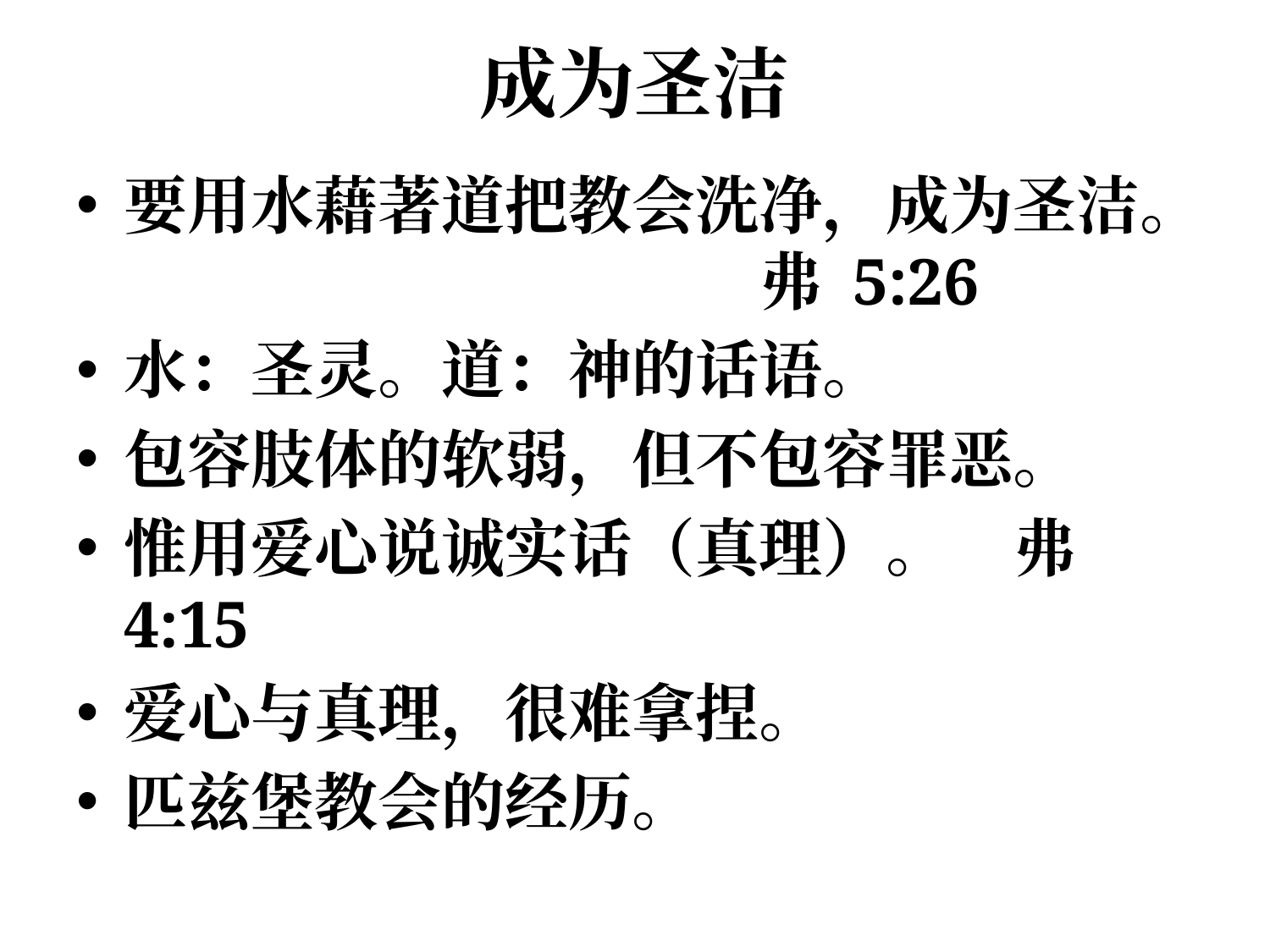

# 成为圣洁
要用水藉著道把教会洗净，成为圣洁。					弗 5:26
水：圣灵。道：神的话语。
包容肢体的软弱，但不包容罪恶。
惟用爱心说诚实话（真理）。	弗 4:15
爱心与真理，很难拿捏。
匹兹堡教会的经历。